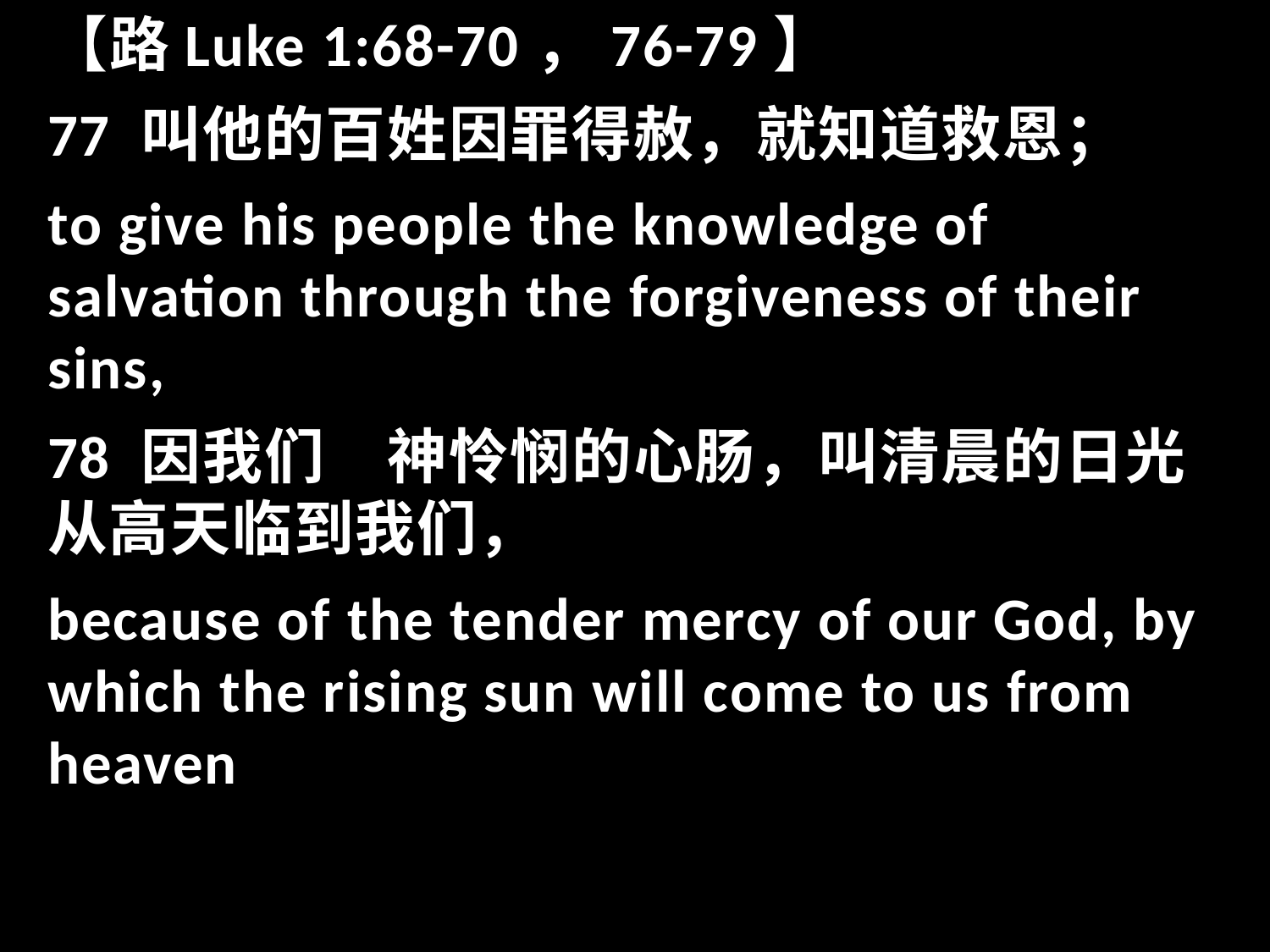

【路Luke 1:68-70，76-79】
77 叫他的百姓因罪得赦，就知道救恩；
to give his people the knowledge of salvation through the forgiveness of their sins,
78 因我们　神怜悯的心肠，叫清晨的日光从高天临到我们，
because of the tender mercy of our God, by which the rising sun will come to us from heaven